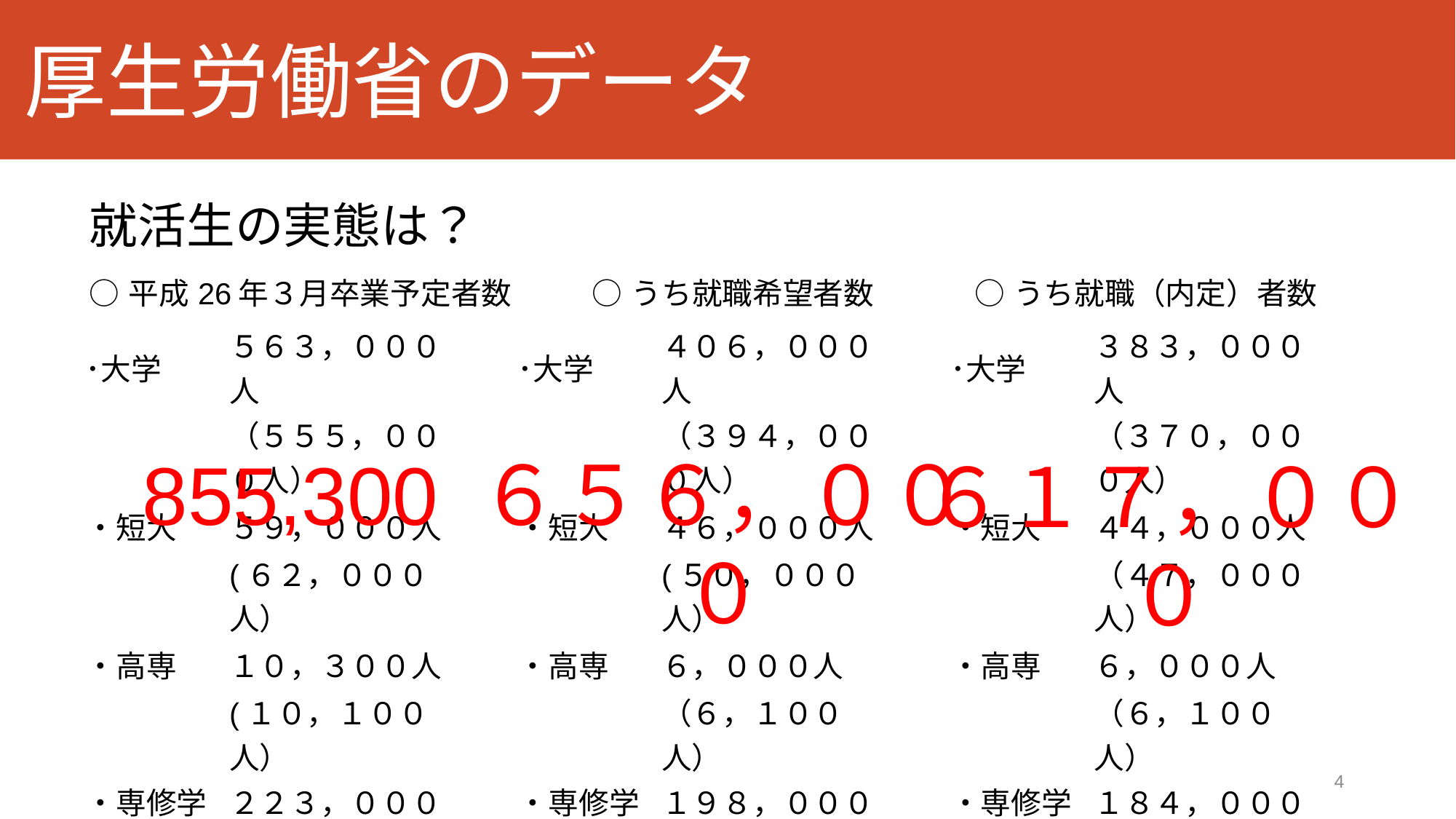

# 厚生労働省のデータ
就活生の実態は？
| ○平成26年３月卒業予定者数 |  |  |  | ○うち就職希望者数 |  |  |  | ○うち就職（内定）者数 |  |  |
| --- | --- | --- | --- | --- | --- | --- | --- | --- | --- | --- |
| ･大学 | ５６３，０００人 |  |  | ･大学 | ４０６，０００人 |  |  | ･大学 | ３８３，０００人 |  |
|  | （５５５，０００人） |  |  |  | （３９４，０００人） |  |  |  | （３７０，０００人） |  |
| ・短大 | ５９，０００人 |  |  | ・短大 | ４６，０００人 |  |  | ・短大 | ４４，０００人 |  |
|  | (６２，０００人） |  |  |  | (５０，０００人） |  |  |  | （４７，０００人） |  |
| ・高専 | １０，３００人 |  |  | ・高専 | ６，０００人 |  |  | ・高専 | ６，０００人 |  |
|  | (１０，１００人） |  |  |  | （６，１００人） |  |  |  | （６，１００人） |  |
| ・専修学校 | ２２３，０００人 |  |  | ・専修学校 | １９８，０００人 |  |  | ・専修学校 | １８４，０００人 |  |
|  | （２２６，０００人） |  |  |  | （１９８，０００人） |  |  |  | （１８６，０００人） |  |
|  |  |  |  |  |  |  | ※H25厚生労働省HPより |  |  |  |
|  |  |  |  |  |  |  | ※(　　）は前年同期の数値 |  |  |  |
855,300
６５６，０００
６１７，０００
4